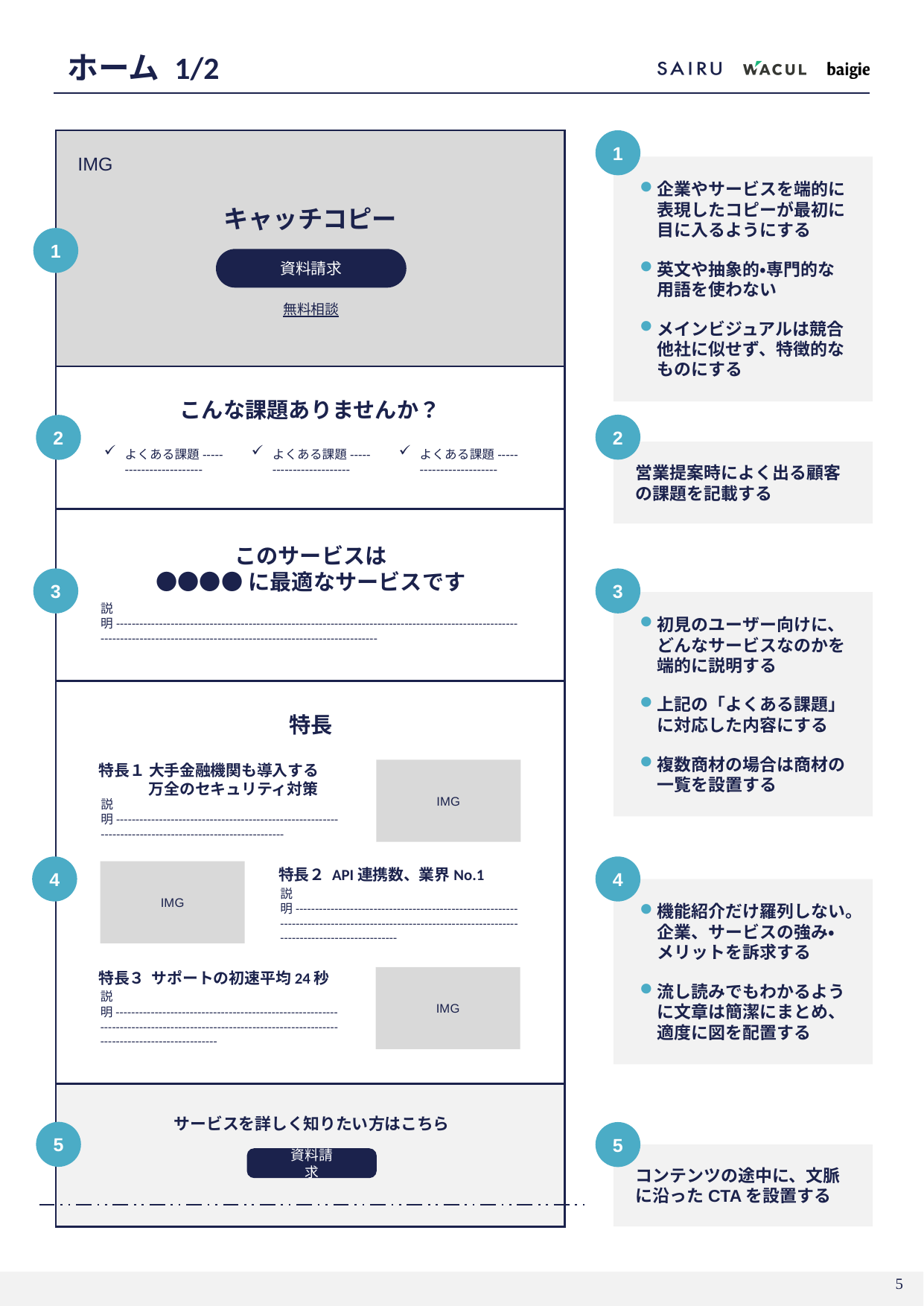

# ホーム 1/2
IMG
1
企業やサービスを端的に表現したコピーが最初に目に入るようにする
英文や抽象的・専門的な用語を使わない
メインビジュアルは競合他社に似せず、特徴的なものにする
キャッチコピー
1
資料請求
無料相談

こんな課題ありませんか？
2
2
営業提案時によく出る顧客の課題を記載する
よくある課題-----
-------------------
よくある課題-----
-------------------
よくある課題-----
-------------------

このサービスは
●●●●に最適なサービスです
3
3
初見のユーザー向けに、どんなサービスなのかを端的に説明する
上記の「よくある課題」に対応した内容にする
複数商材の場合は商材の一覧を設置する
説明------------------------------------------------------------------------------------------------------------------------------------------------------------------------------

特長
IMG
特長１ 大手金融機関も導入する
　　　 万全のセキュリティ対策
説明--------------------------------------------------------------------------------------------------------
4
4
IMG
特長２ API連携数、業界No.1
機能紹介だけ羅列しない。企業、サービスの強み・メリットを訴求する
流し読みでもわかるように文章は簡潔にまとめ、適度に図を配置する
説明----------------------------------------------------------------------------------------------------------------------------------------------------
IMG
特長３  サポートの初速平均24秒
説明----------------------------------------------------------------------------------------------------------------------------------------------------

サービスを詳しく知りたい方はこちら
5
5
コンテンツの途中に、文脈に沿ったCTAを設置する
資料請求
5